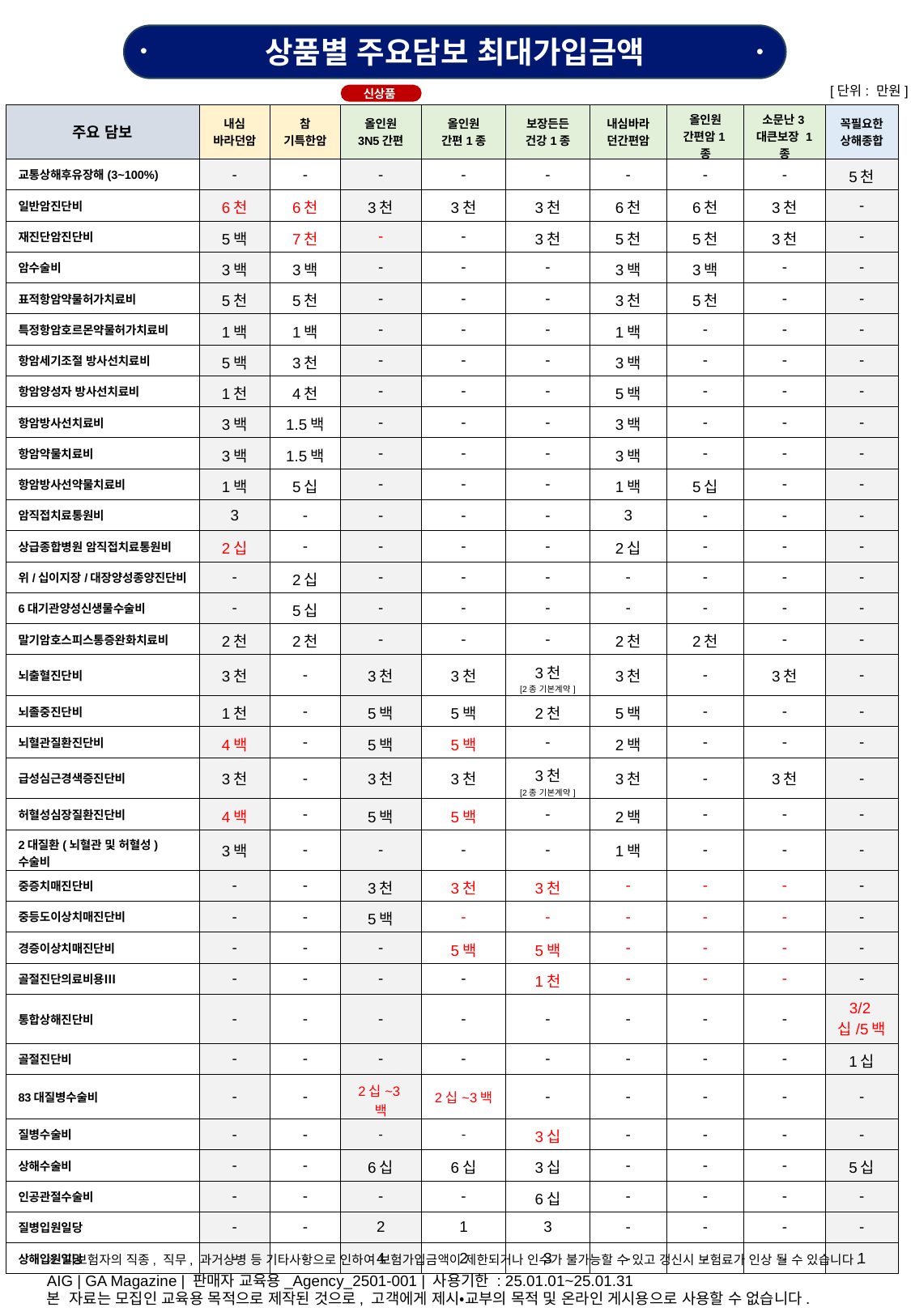

상품별 주요담보 최대가입금액
•
•
[단위: 만원]
OPEN 예정
신상품
| 주요 담보 | 내심 바라던암 | 참 기특한암 | 올인원 3N5간편 | 올인원 간편1종 | 보장든든 건강1종 | 내심바라던간편암 | 올인원 간편암1종 | 소문난3대큰보장 1종 | 꼭필요한 상해종합 |
| --- | --- | --- | --- | --- | --- | --- | --- | --- | --- |
| 교통상해후유장해(3~100%) | - | - | - | - | - | - | - | - | 5천 |
| 일반암진단비 | 6천 | 6천 | 3천 | 3천 | 3천 | 6천 | 6천 | 3천 | - |
| 재진단암진단비 | 5백 | 7천 | - | - | 3천 | 5천 | 5천 | 3천 | - |
| 암수술비 | 3백 | 3백 | - | - | - | 3백 | 3백 | - | - |
| 표적항암약물허가치료비 | 5천 | 5천 | - | - | - | 3천 | 5천 | - | - |
| 특정항암호르몬약물허가치료비 | 1백 | 1백 | - | - | - | 1백 | - | - | - |
| 항암세기조절 방사선치료비 | 5백 | 3천 | - | - | - | 3백 | - | - | - |
| 항암양성자 방사선치료비 | 1천 | 4천 | - | - | - | 5백 | - | - | - |
| 항암방사선치료비 | 3백 | 1.5백 | - | - | - | 3백 | - | - | - |
| 항암약물치료비 | 3백 | 1.5백 | - | - | - | 3백 | - | - | - |
| 항암방사선약물치료비 | 1백 | 5십 | - | - | - | 1백 | 5십 | - | - |
| 암직접치료통원비 | 3 | - | - | - | - | 3 | - | - | - |
| 상급종합병원 암직접치료통원비 | 2십 | - | - | - | - | 2십 | - | - | - |
| 위/십이지장/대장양성종양진단비 | - | 2십 | - | - | - | - | - | - | - |
| 6대기관양성신생물수술비 | - | 5십 | - | - | - | - | - | - | - |
| 말기암호스피스통증완화치료비 | 2천 | 2천 | - | - | - | 2천 | 2천 | - | - |
| 뇌출혈진단비 | 3천 | - | 3천 | 3천 | 3천 [2종 기본계약] | 3천 | - | 3천 | - |
| 뇌졸중진단비 | 1천 | - | 5백 | 5백 | 2천 | 5백 | - | - | - |
| 뇌혈관질환진단비 | 4백 | - | 5백 | 5백 | - | 2백 | - | - | - |
| 급성심근경색증진단비 | 3천 | - | 3천 | 3천 | 3천 [2종 기본계약] | 3천 | - | 3천 | - |
| 허혈성심장질환진단비 | 4백 | - | 5백 | 5백 | - | 2백 | - | - | - |
| 2대질환(뇌혈관 및 허혈성)수술비 | 3백 | - | - | - | - | 1백 | - | - | - |
| 중증치매진단비 | - | - | 3천 | 3천 | 3천 | - | - | - | - |
| 중등도이상치매진단비 | - | - | 5백 | - | - | - | - | - | - |
| 경증이상치매진단비 | - | - | - | 5백 | 5백 | - | - | - | - |
| 골절진단의료비용Ⅲ | - | - | - | - | 1천 | - | - | - | - |
| 통합상해진단비 | - | - | - | - | - | - | - | - | 3/2십/5백 |
| 골절진단비 | - | - | - | - | - | - | - | - | 1십 |
| 83대질병수술비 | - | - | 2십~3백 | 2십~3백 | - | - | - | - | - |
| 질병수술비 | - | - | - | - | 3십 | - | - | - | - |
| 상해수술비 | - | - | 6십 | 6십 | 3십 | - | - | - | 5십 |
| 인공관절수술비 | - | - | - | - | 6십 | - | - | - | - |
| 질병입원일당 | - | - | 2 | 1 | 3 | - | - | - | - |
| 상해입원일당 | - | - | 4 | 2 | 3 | - | - | - | 1 |
| 주요 담보 | 내심바라던암 | 참기특한암 | 올인원 3N5간편 | 내심바라던간편암 | 올인원 간편1종 | 보장든든 건강1종 | 참든든한시니어 | 꼭필요한 상해종합 |
| --- | --- | --- | --- | --- | --- | --- | --- | --- |
| 교통상해후유장해(3~100%) | - | - |  | - |  | - | - | 5,000 |
| 일반암진단비 | 6,000 | 6,000 | 3,000 | 6,000 | 3,000 | 3,000 | 3,000 | - |
| 재진단암진단비 | 5,000 | 7,000 | - | 5,000 | - | 3,000 | - | - |
| 암수술비 | 300 | 300 | - | 300 | - | - | - | - |
| 표적항암약물허가치료비 | 5,000 | 5,000 | - | 3,000 | - | - | - | - |
| 특정항암호르몬약물허가치료비 | 100 | 100 | - | 100 | - | - | - | - |
| 항암세기조절 방사선치료비 | 500 | 3,000 | - | 300 | - | - | - | - |
| 항암양성자 방사선치료비 | 1,000 | 4,000 | - | 500 | - | - | - | - |
| 항암방사선치료비 | 300 | 150 | - | 300 | - | - | - | - |
| 항암약물치료비 | 300 | 150 | - | 300 | - | - | - | - |
| 항암방사선약물치료비 | 100 | 50 | - | 100 | - | - | - | - |
| 암직접치료통원비 | 3 | - | - | 3 | - | - | - | - |
| 상급종합병원 암직접치료통원비 | 20 | - | - | 20 | - | - | - | - |
| 위/십이지장/대장양성종양진단비 | - | 20 | - | - | - | - | - | - |
| 6대기관 양성신생물수술비 | - | 50 | - | - | - | - | - | - |
| 말기암호스피스통증완화치료비 | 2,000 | 2,000 | - | 2,000 | - | - | - | - |
| 뇌출혈진단비 | 3,000 | - | 3,000 | 3,000 | 3,000 | 3,000 [2종 기본계약] | 3,000 [기본계약] | - |
| 뇌졸중진단비 | 1,000 | - | 500 | 500 | 500 | 2,000 | - | - |
| 뇌혈관질환진단비 | 400 | - | 500 | 300 | 500 | - | - | - |
| 급성심근경색증진단비 | 3,000 | - | 3,000 | 3,000 | 3,000 | 3,000 [2종 기본계약] | 3,000 [기본계약] | - |
| 허혈성심장질환진단비 | 400 | - | 500 | 300 | 500 | - | - | - |
| 2대질환(뇌혈관 및 허혈성)수술비 | 300 | - | - | 100 | - | - |  | - |
| 중증치매진단비 | - | - | 3,000 | - | 3,000 | 3,000 | 3,000 | - |
| 경증이상치매진단비 | - | - | - | - | 500 | 500 | 500 | - |
| 골절진단의료비용Ⅲ | - | - | - | - | - | 1,000 | 500 | - |
| 통합상해진단비 | - | - | - | - | - | - | - | 3/20/500 |
| 골절진단비 | - | - | - | - | - | - | - | 10 |
| 83대질병수술비 | - | - | 300/300/20/20/ 간편20, 일반50 | - | 300/300/20/20/20 | - | - | - |
| 상해수술비 | - | - | 60 | - | 60 | 30 | - | 50 |
| 인공관절수술비 | - | - | - | - | - | 60 | - | - |
| 질병입원일당 | - | - | 1 | - | 1 | 3 | - | - |
| 상해입원일당 | - | - | 2 | - | 2 | 3 | - | 1 |
※ 피보험자의 직종, 직무, 과거상병 등 기타사항으로 인하여 보험가입금액이 제한되거나 인수가 불가능할 수 있고 갱신시 보험료가 인상 될 수 있습니다.